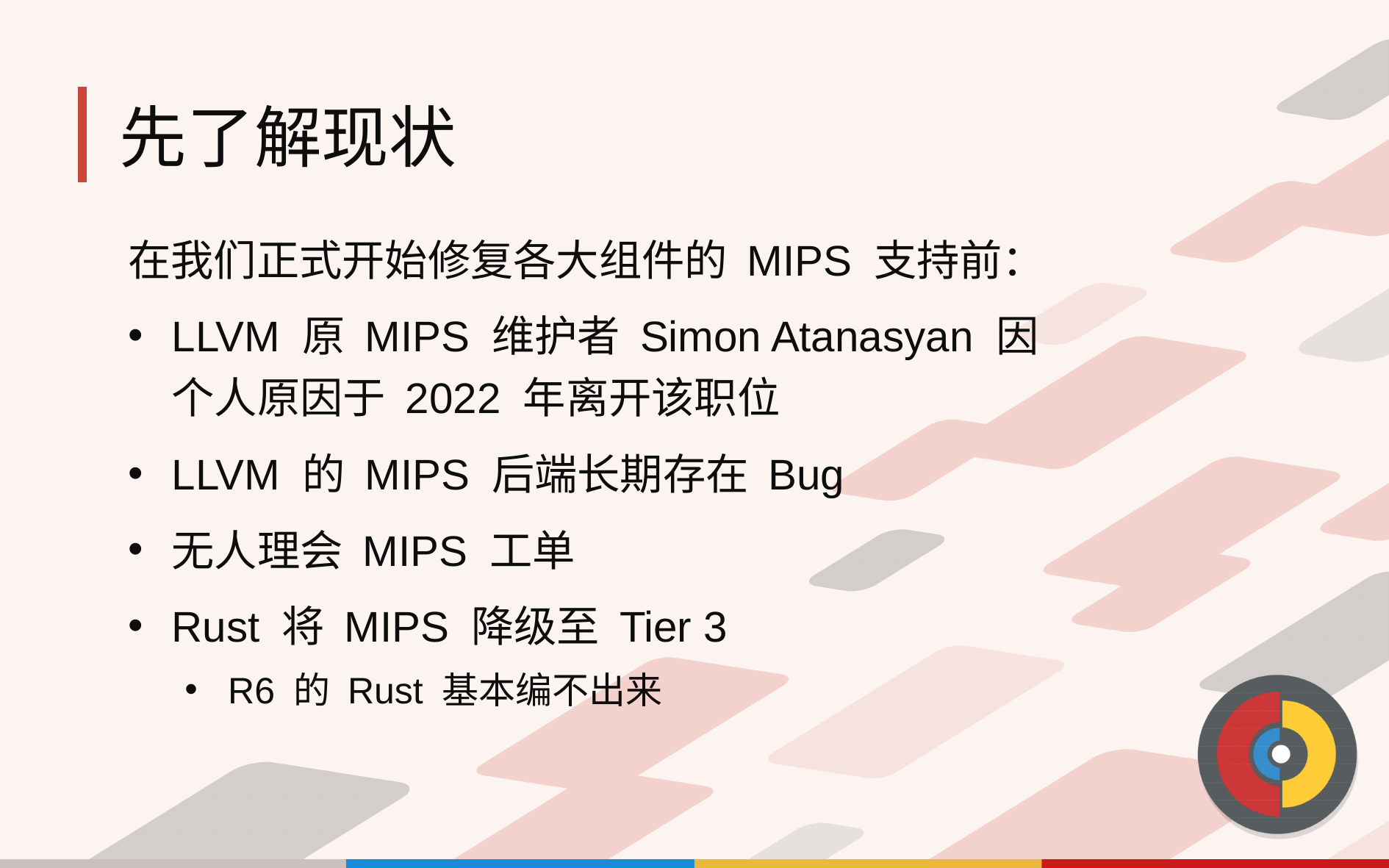

# 先了解现状
在我们正式开始修复各大组件的 MIPS 支持前：
LLVM 原 MIPS 维护者 Simon Atanasyan 因个人原因于 2022 年离开该职位
LLVM 的 MIPS 后端长期存在 Bug
无人理会 MIPS 工单
Rust 将 MIPS 降级至 Tier 3
R6 的 Rust 基本编不出来